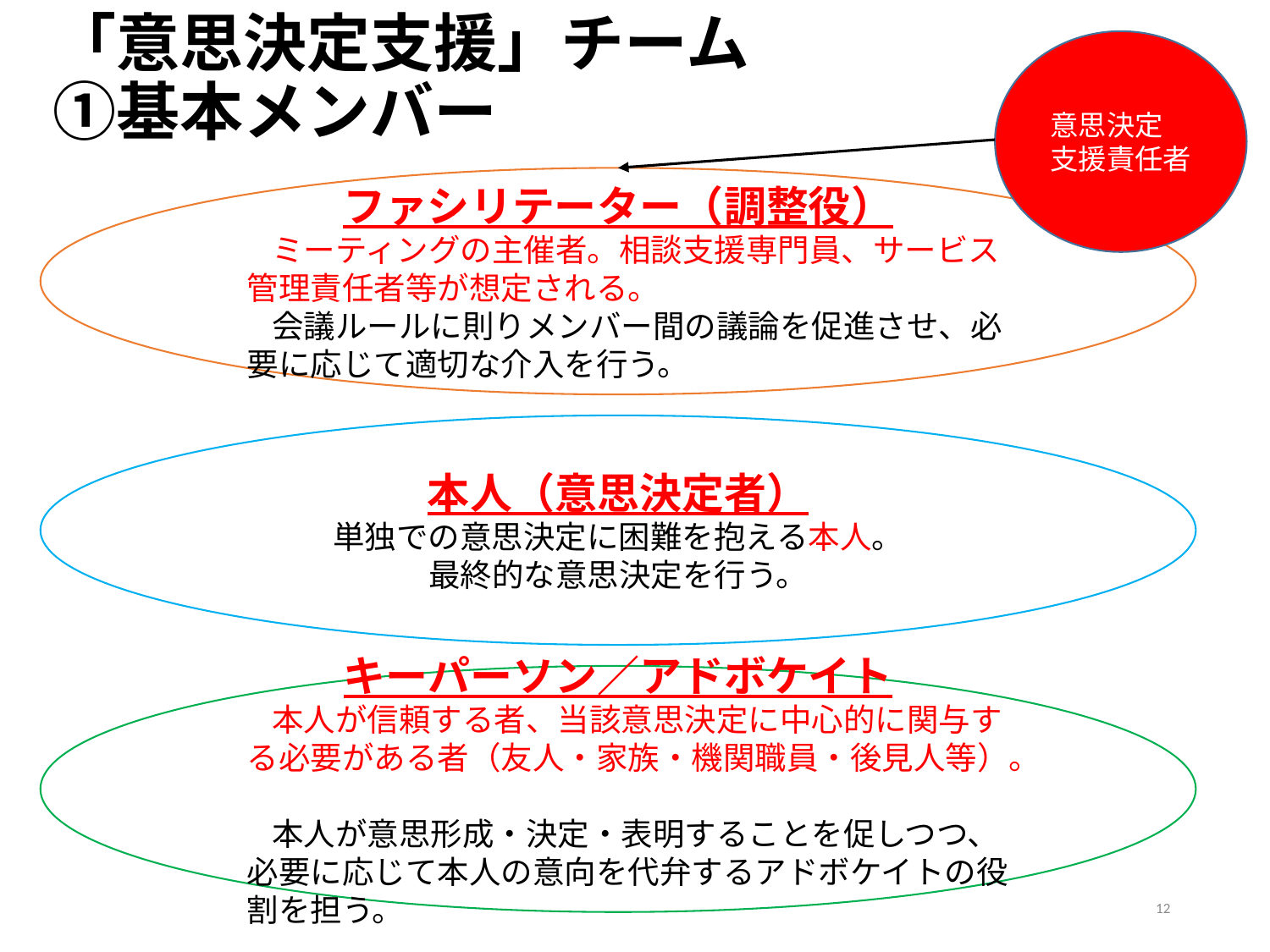

意思決定　支援責任者
# 「意思決定支援」チーム　 ①基本メンバー
ファシリテーター（調整役）
ミーティングの主催者。相談支援専門員、サービス管理責任者等が想定される。
会議ルールに則りメンバー間の議論を促進させ、必要に応じて適切な介入を行う。
本人（意思決定者）
単独での意思決定に困難を抱える本人。
最終的な意思決定を行う。
キーパーソン／アドボケイト
本人が信頼する者、当該意思決定に中心的に関与する必要がある者（友人・家族・機関職員・後見人等）。
本人が意思形成・決定・表明することを促しつつ、必要に応じて本人の意向を代弁するアドボケイトの役割を担う。
12